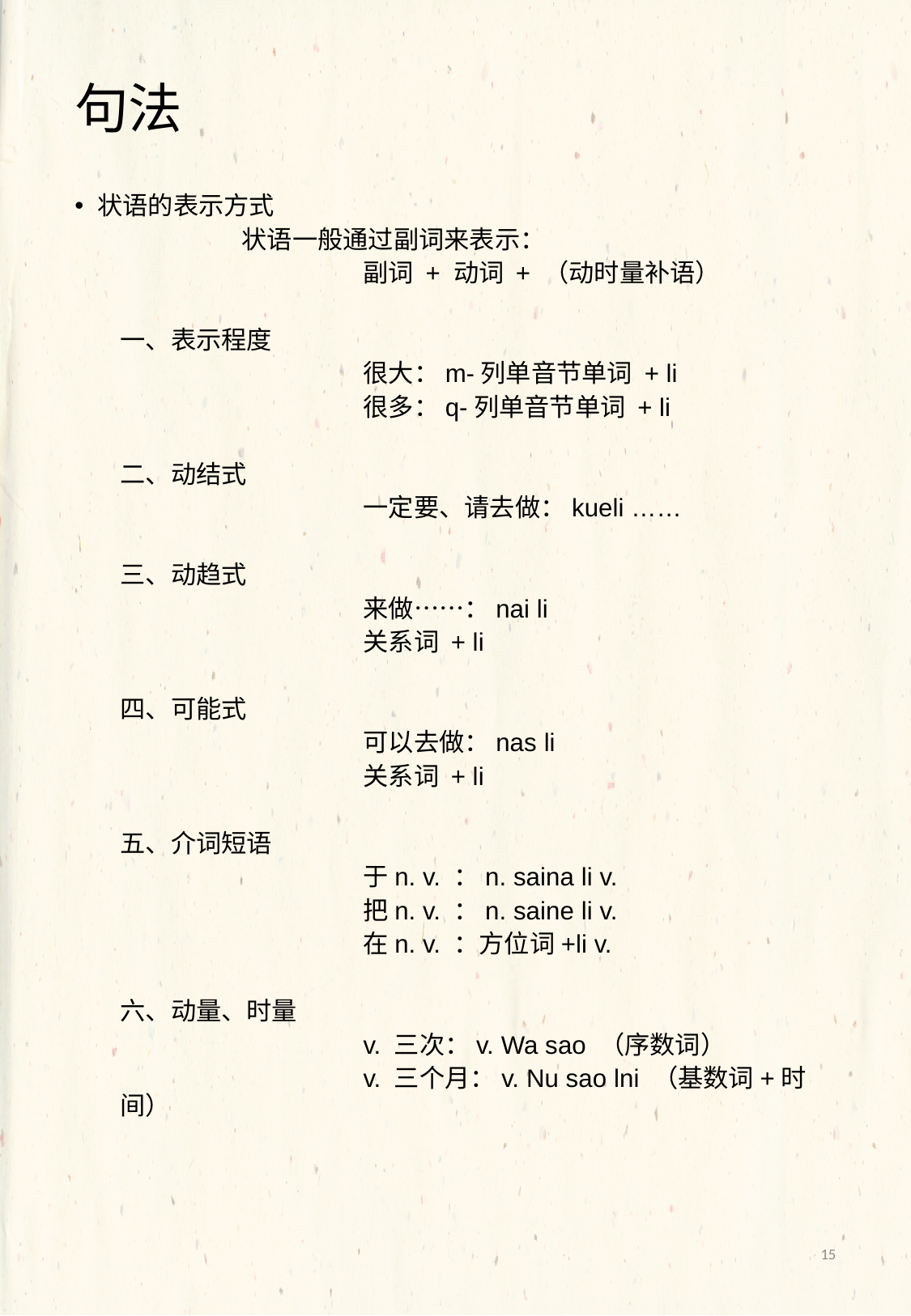

# 句法
状语的表示方式
	状语一般通过副词来表示：
		副词 + 动词 + （动时量补语）

一、表示程度
		很大：m-列单音节单词 + li
		很多：q-列单音节单词 + li

二、动结式
		一定要、请去做：kueli ……

三、动趋式
		来做……：nai li
		关系词 + li

四、可能式
		可以去做：nas li
		关系词 + li

五、介词短语
		于n. v. ：n. saina li v.
		把n. v. ：n. saine li v.
		在n. v. ：方位词+li v.

六、动量、时量
		v. 三次：v. Wa sao （序数词）
		v. 三个月：v. Nu sao lni （基数词+时间）
15